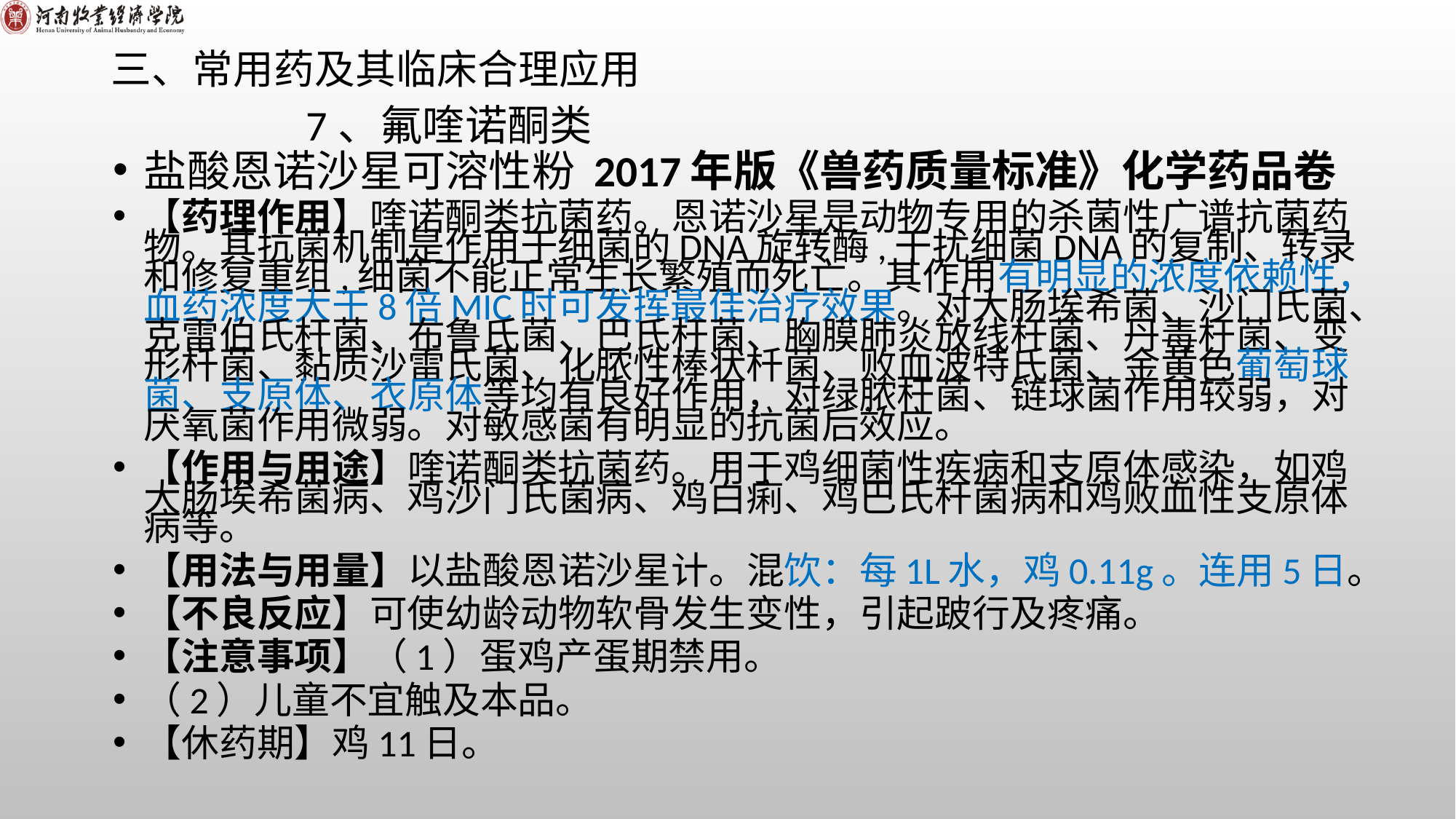

# 三、常用药及其临床合理应用
7、氟喹诺酮类
盐酸恩诺沙星可溶性粉 2017年版《兽药质量标准》化学药品卷
【药理作用】喹诺酮类抗菌药。恩诺沙星是动物专用的杀菌性广谱抗菌药物。其抗菌机制是作用于细菌的DNA旋转酶,干扰细菌DNA的复制、转录和修复重组,细菌不能正常生长繁殖而死亡。其作用有明显的浓度依赖性，血药浓度大于8倍MIC时可发挥最佳治疗效果。对大肠埃希菌、沙门氏菌、克雷伯氏杆菌、布鲁氏菌、巴氏杆菌、胸膜肺炎放线杆菌、丹毒杆菌、变形杄菌、黏质沙雷氏菌、化脓性棒状杄菌、败血波特氏菌、金黄色葡萄球菌、支原体、衣原体等均有良好作用，对绿脓杆菌、链球菌作用较弱，对厌氧菌作用微弱。对敏感菌有明显的抗菌后效应。
【作用与用途】喹诺酮类抗菌药。用于鸡细菌性疾病和支原体感染，如鸡大肠埃希菌病、鸡沙门氏菌病、鸡白痢、鸡巴氏杆菌病和鸡败血性支原体病等。
【用法与用量】以盐酸恩诺沙星计。混饮：每1L水，鸡0.11g。连用5日。
【不良反应】可使幼龄动物软骨发生变性，引起跛行及疼痛。
【注意事项】（1）蛋鸡产蛋期禁用。
（2）儿童不宜触及本品。
【休药期】鸡11日。